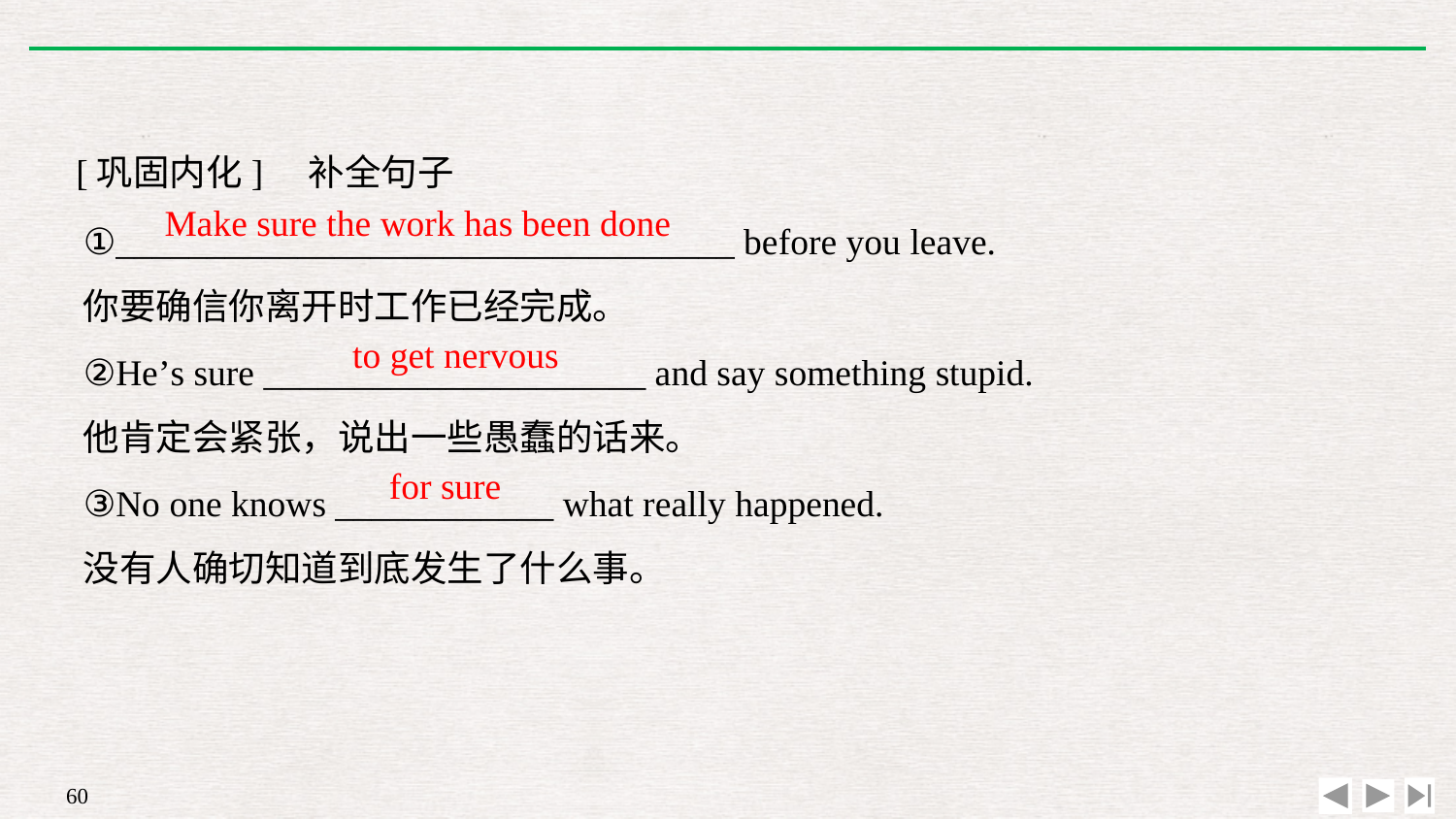

[巩固内化]　补全句子
①__________________________________ before you leave.
你要确信你离开时工作已经完成。
②He’s sure _____________________ and say something stupid.
他肯定会紧张，说出一些愚蠢的话来。
③No one knows ____________ what really happened.
没有人确切知道到底发生了什么事。
Make sure the work has been done
to get nervous
for sure